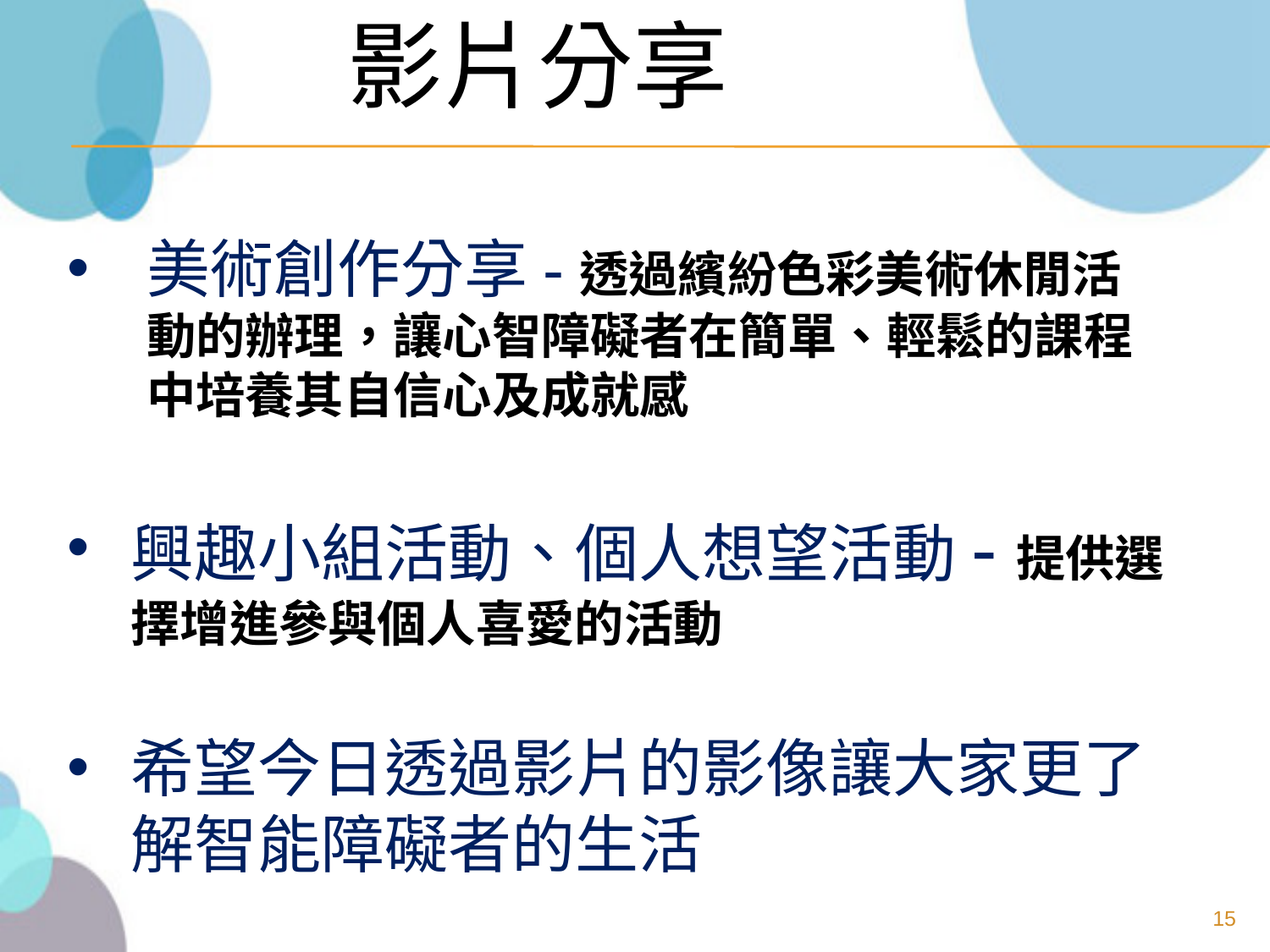

影片分享

美術創作分享-透過繽紛色彩美術休閒活動的辦理，讓心智障礙者在簡單、輕鬆的課程中培養其自信心及成就感

興趣小組活動、個人想望活動-提供選擇增進參與個人喜愛的活動

希望今日透過影片的影像讓大家更了解智能障礙者的生活

15